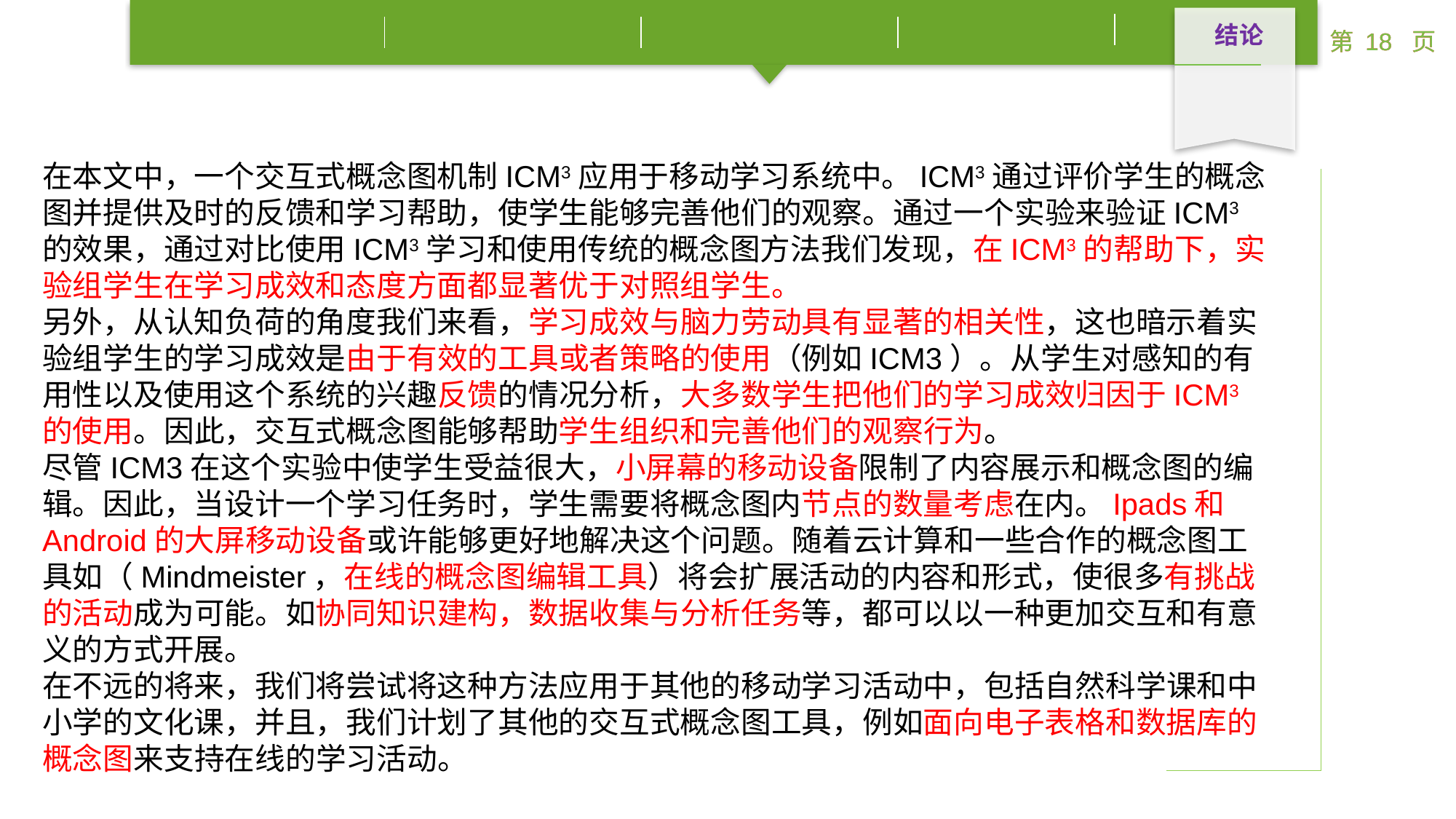

结论
在本文中，一个交互式概念图机制ICM3应用于移动学习系统中。ICM3通过评价学生的概念图并提供及时的反馈和学习帮助，使学生能够完善他们的观察。通过一个实验来验证ICM3的效果，通过对比使用ICM3学习和使用传统的概念图方法我们发现，在ICM3的帮助下，实验组学生在学习成效和态度方面都显著优于对照组学生。
另外，从认知负荷的角度我们来看，学习成效与脑力劳动具有显著的相关性，这也暗示着实验组学生的学习成效是由于有效的工具或者策略的使用（例如ICM3）。从学生对感知的有用性以及使用这个系统的兴趣反馈的情况分析，大多数学生把他们的学习成效归因于ICM3的使用。因此，交互式概念图能够帮助学生组织和完善他们的观察行为。
尽管ICM3在这个实验中使学生受益很大，小屏幕的移动设备限制了内容展示和概念图的编辑。因此，当设计一个学习任务时，学生需要将概念图内节点的数量考虑在内。Ipads和Android的大屏移动设备或许能够更好地解决这个问题。随着云计算和一些合作的概念图工具如（Mindmeister，在线的概念图编辑工具）将会扩展活动的内容和形式，使很多有挑战的活动成为可能。如协同知识建构，数据收集与分析任务等，都可以以一种更加交互和有意义的方式开展。
在不远的将来，我们将尝试将这种方法应用于其他的移动学习活动中，包括自然科学课和中小学的文化课，并且，我们计划了其他的交互式概念图工具，例如面向电子表格和数据库的概念图来支持在线的学习活动。